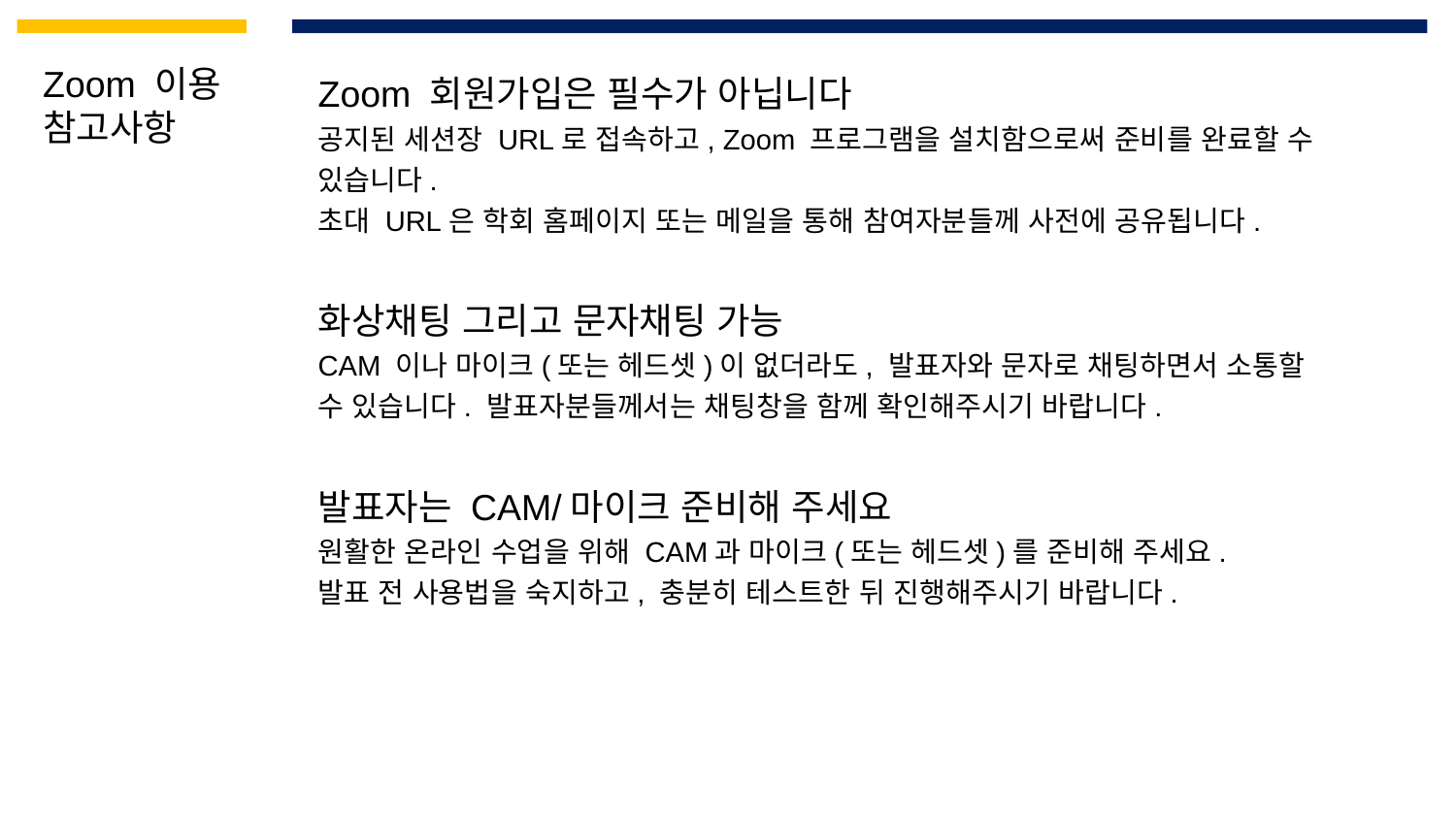

Zoom 이용 참고사항
Zoom 회원가입은 필수가 아닙니다
공지된 세션장 URL로 접속하고, Zoom 프로그램을 설치함으로써 준비를 완료할 수 있습니다.
초대 URL은 학회 홈페이지 또는 메일을 통해 참여자분들께 사전에 공유됩니다.

화상채팅 그리고 문자채팅 가능
CAM 이나 마이크(또는 헤드셋)이 없더라도, 발표자와 문자로 채팅하면서 소통할 수 있습니다. 발표자분들께서는 채팅창을 함께 확인해주시기 바랍니다.

발표자는 CAM/마이크 준비해 주세요
원활한 온라인 수업을 위해 CAM과 마이크(또는 헤드셋)를 준비해 주세요.
발표 전 사용법을 숙지하고, 충분히 테스트한 뒤 진행해주시기 바랍니다.